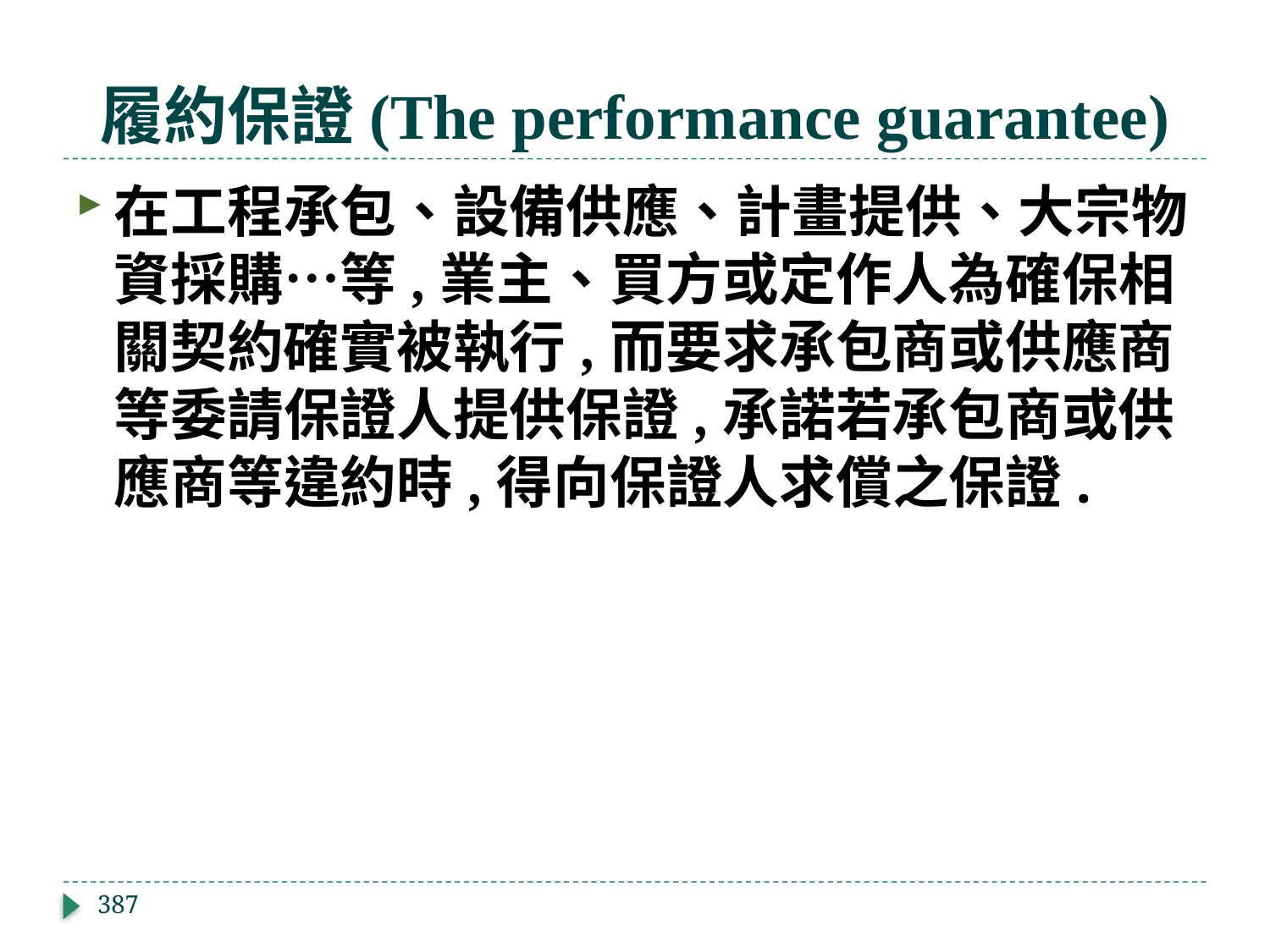

# 履約保證(The performance guarantee)
在工程承包、設備供應、計畫提供、大宗物資採購…等,業主、買方或定作人為確保相關契約確實被執行,而要求承包商或供應商等委請保證人提供保證,承諾若承包商或供應商等違約時,得向保證人求償之保證.
387